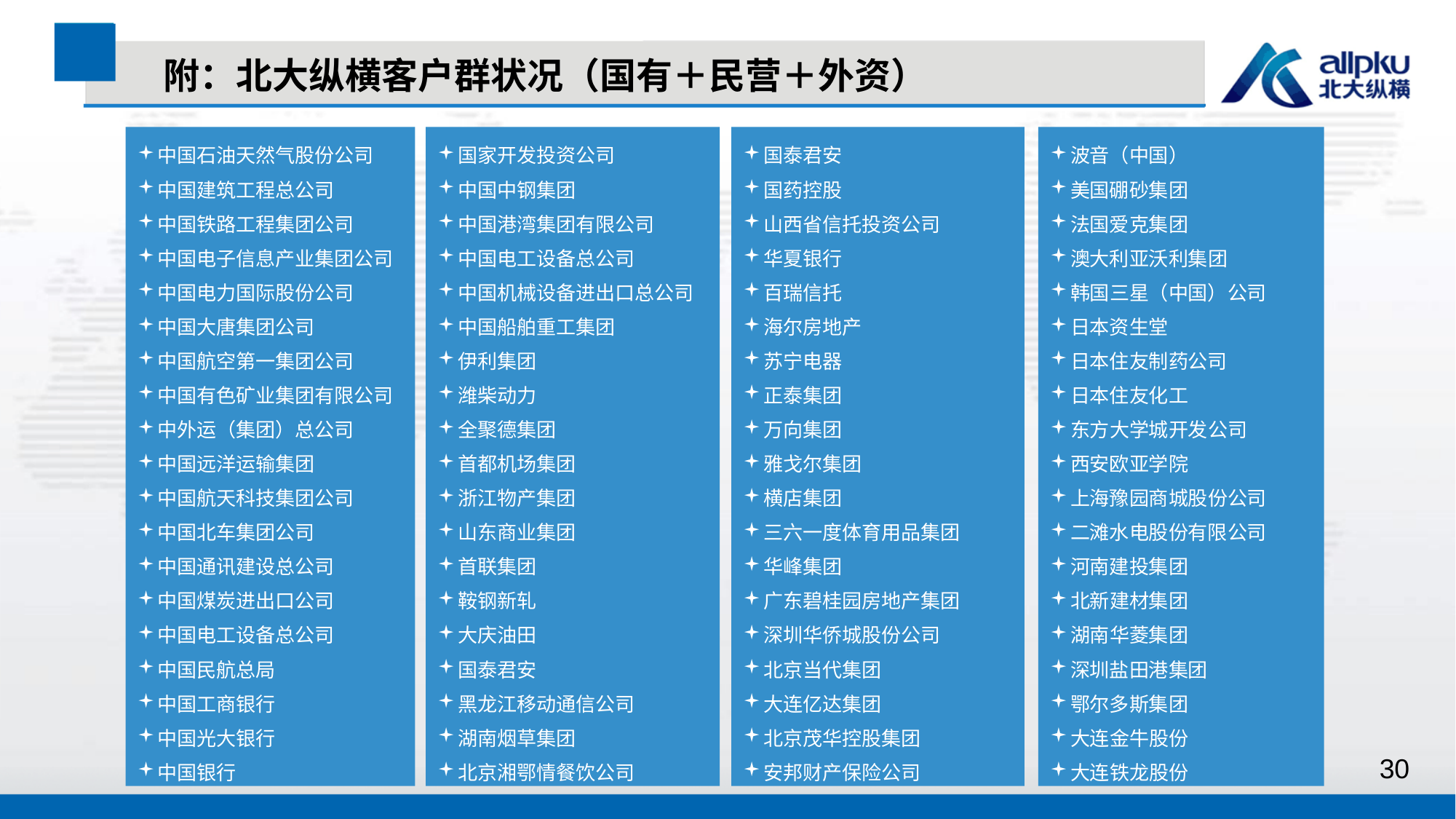

附：北大纵横客户群状况（国有＋民营＋外资）
中国石油天然气股份公司
中国建筑工程总公司
中国铁路工程集团公司
中国电子信息产业集团公司
中国电力国际股份公司
中国大唐集团公司
中国航空第一集团公司
中国有色矿业集团有限公司
中外运（集团）总公司
中国远洋运输集团
中国航天科技集团公司
中国北车集团公司
中国通讯建设总公司
中国煤炭进出口公司
中国电工设备总公司
中国民航总局
中国工商银行
中国光大银行
中国银行
国家开发投资公司
中国中钢集团
中国港湾集团有限公司
中国电工设备总公司
中国机械设备进出口总公司
中国船舶重工集团
伊利集团
潍柴动力
全聚德集团
首都机场集团
浙江物产集团
山东商业集团
首联集团
鞍钢新轧
大庆油田
国泰君安
黑龙江移动通信公司
湖南烟草集团
北京湘鄂情餐饮公司
国泰君安
国药控股
山西省信托投资公司
华夏银行
百瑞信托
海尔房地产
苏宁电器
正泰集团
万向集团
雅戈尔集团
横店集团
三六一度体育用品集团
华峰集团
广东碧桂园房地产集团
深圳华侨城股份公司
北京当代集团
大连亿达集团
北京茂华控股集团
安邦财产保险公司
波音（中国）
美国硼砂集团
法国爱克集团
澳大利亚沃利集团
韩国三星（中国）公司
日本资生堂
日本住友制药公司
日本住友化工
东方大学城开发公司
西安欧亚学院
上海豫园商城股份公司
二滩水电股份有限公司
河南建投集团
北新建材集团
湖南华菱集团
深圳盐田港集团
鄂尔多斯集团
大连金牛股份
大连铁龙股份